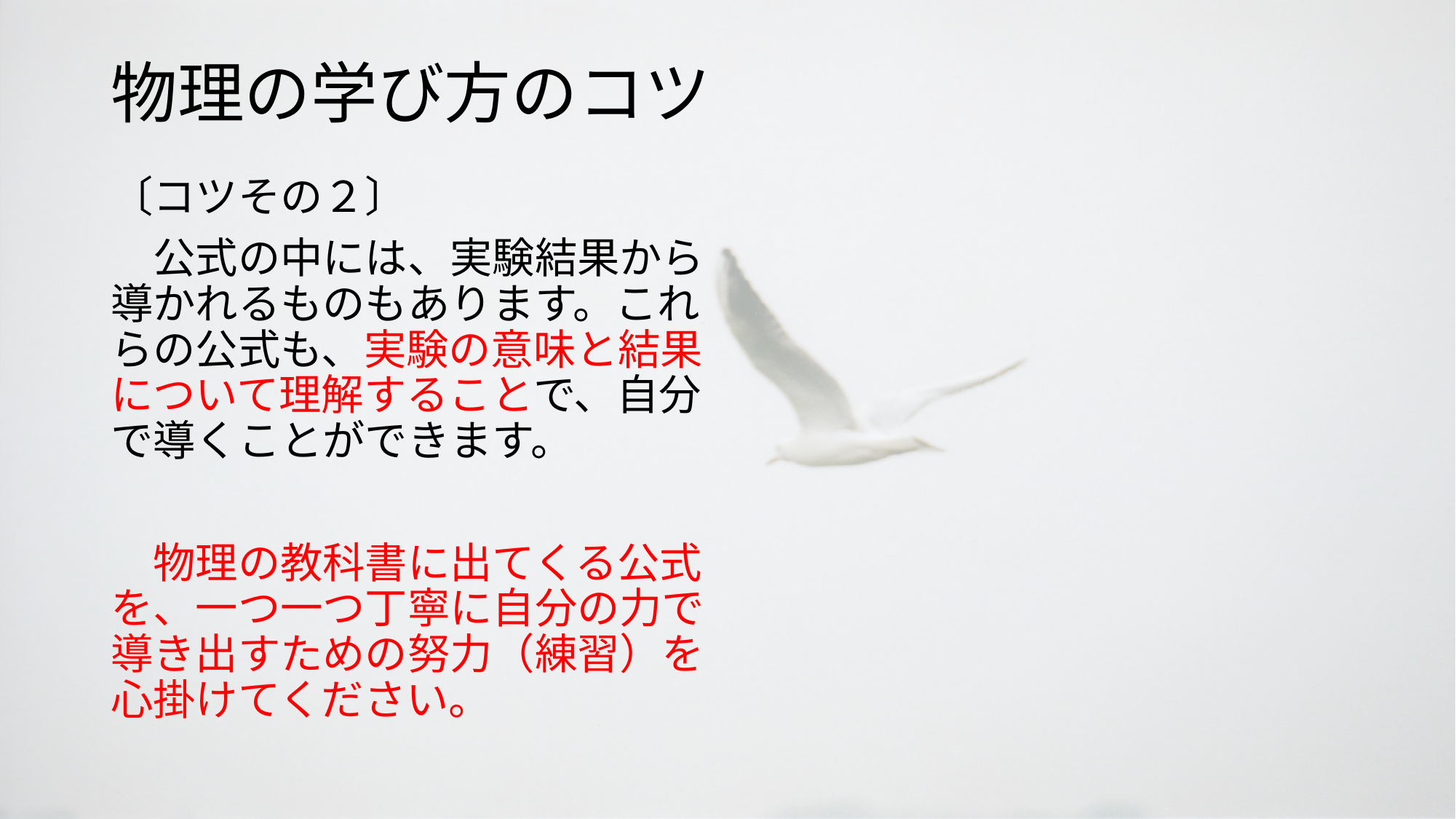

# 物理の学び方のコツ
〔コツその２〕
　公式の中には、実験結果から導かれるものもあります。これらの公式も、実験の意味と結果について理解することで、自分で導くことができます。

　物理の教科書に出てくる公式を、一つ一つ丁寧に自分の力で導き出すための努力（練習）を心掛けてください。